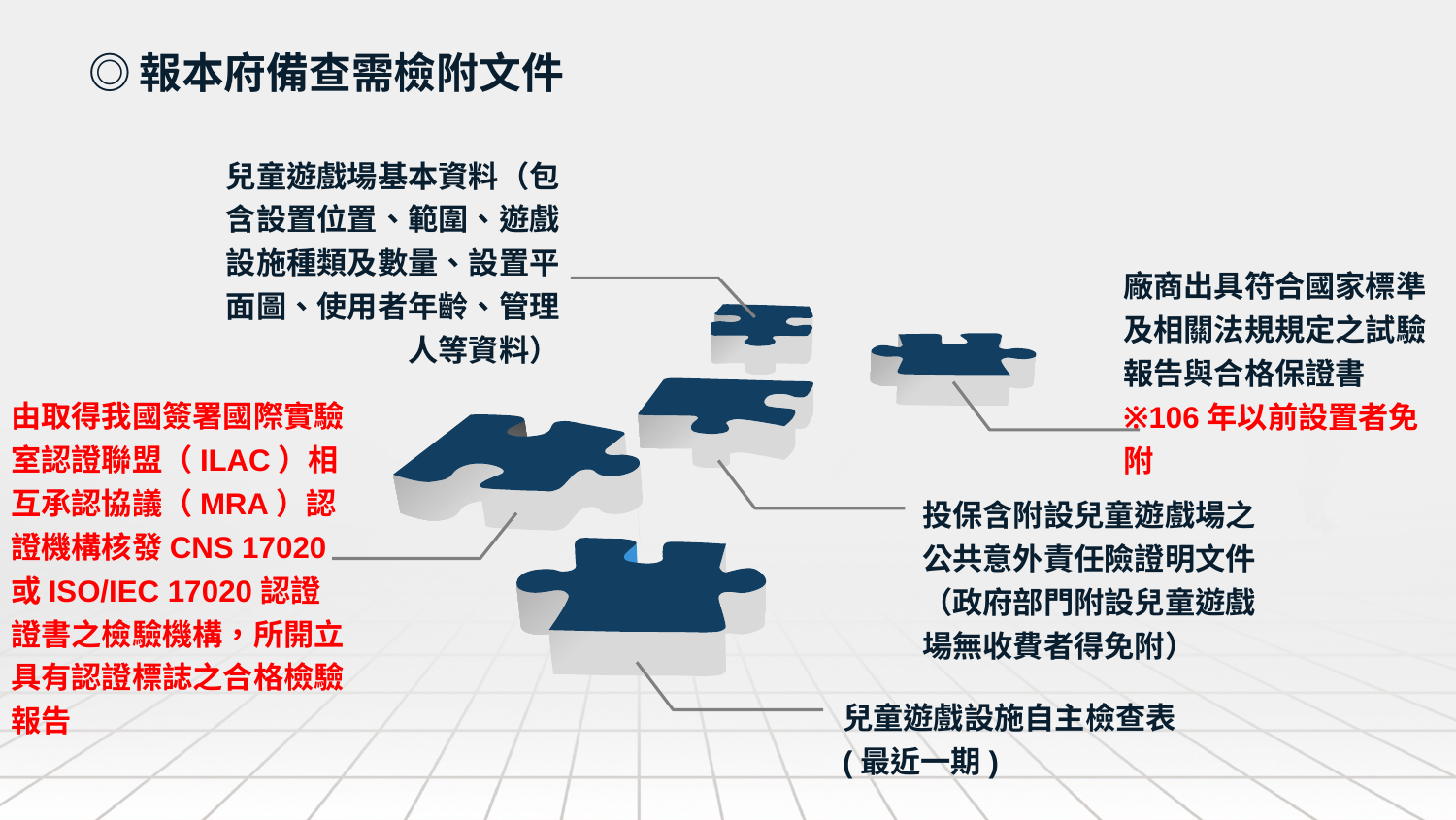

# ◎報本府備查需檢附文件
兒童遊戲場基本資料（包含設置位置、範圍、遊戲設施種類及數量、設置平面圖、使用者年齡、管理人等資料）
廠商出具符合國家標準及相關法規規定之試驗報告與合格保證書
※106年以前設置者免附

由取得我國簽署國際實驗室認證聯盟（ILAC）相互承認協議（MRA）認證機構核發CNS 17020或ISO/IEC 17020認證證書之檢驗機構，所開立具有認證標誌之合格檢驗報告

投保含附設兒童遊戲場之公共意外責任險證明文件（政府部門附設兒童遊戲場無收費者得免附）

兒童遊戲設施自主檢查表(最近一期)